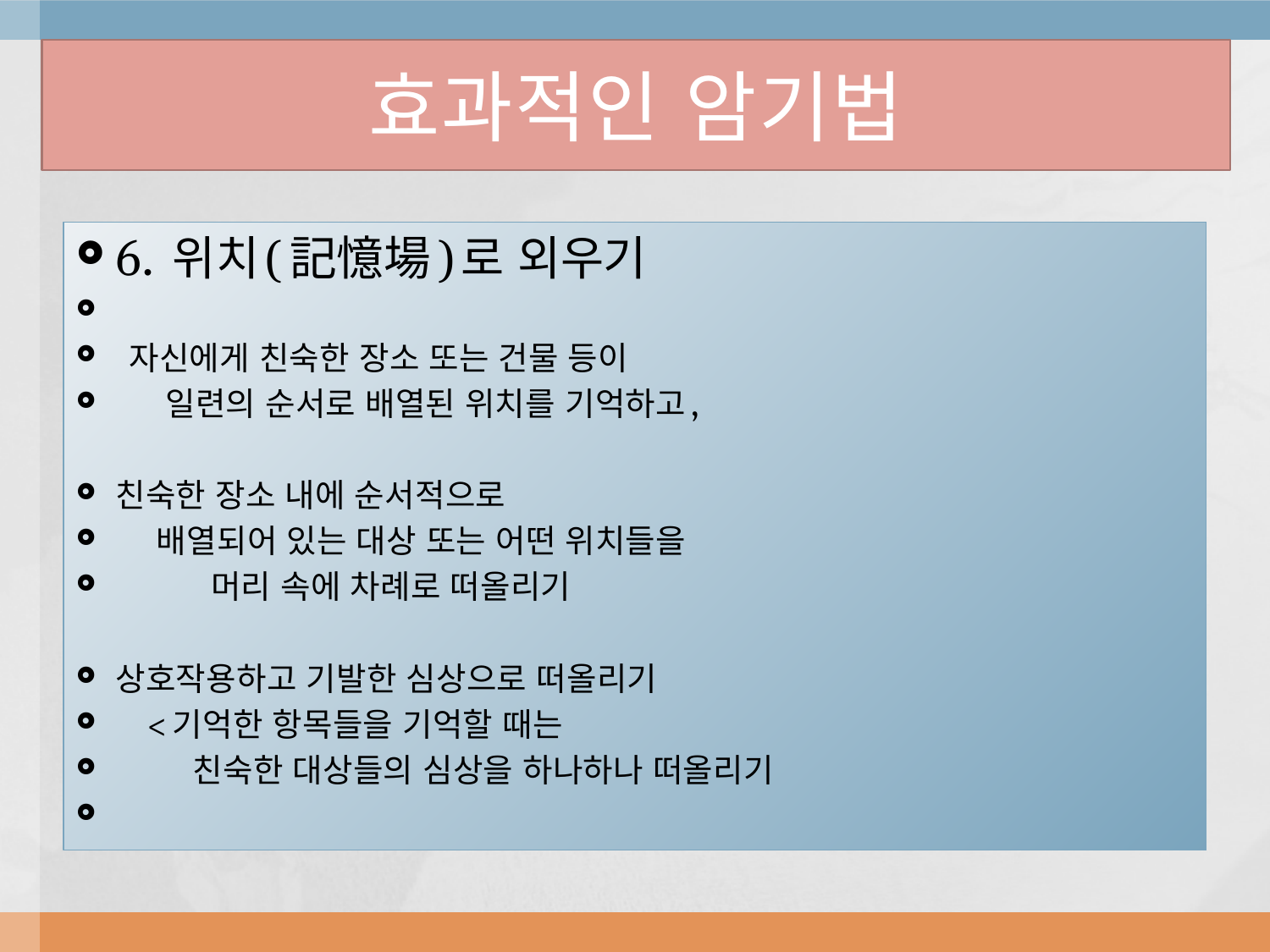

# 효과적인 암기법
6. 위치(記憶場)로 외우기

 자신에게 친숙한 장소 또는 건물 등이
     일련의 순서로 배열된 위치를 기억하고,

친숙한 장소 내에 순서적으로
    배열되어 있는 대상 또는 어떤 위치들을
          머리 속에 차례로 떠올리기

상호작용하고 기발한 심상으로 떠올리기
    <기억한 항목들을 기억할 때는
        친숙한 대상들의 심상을 하나하나 떠올리기